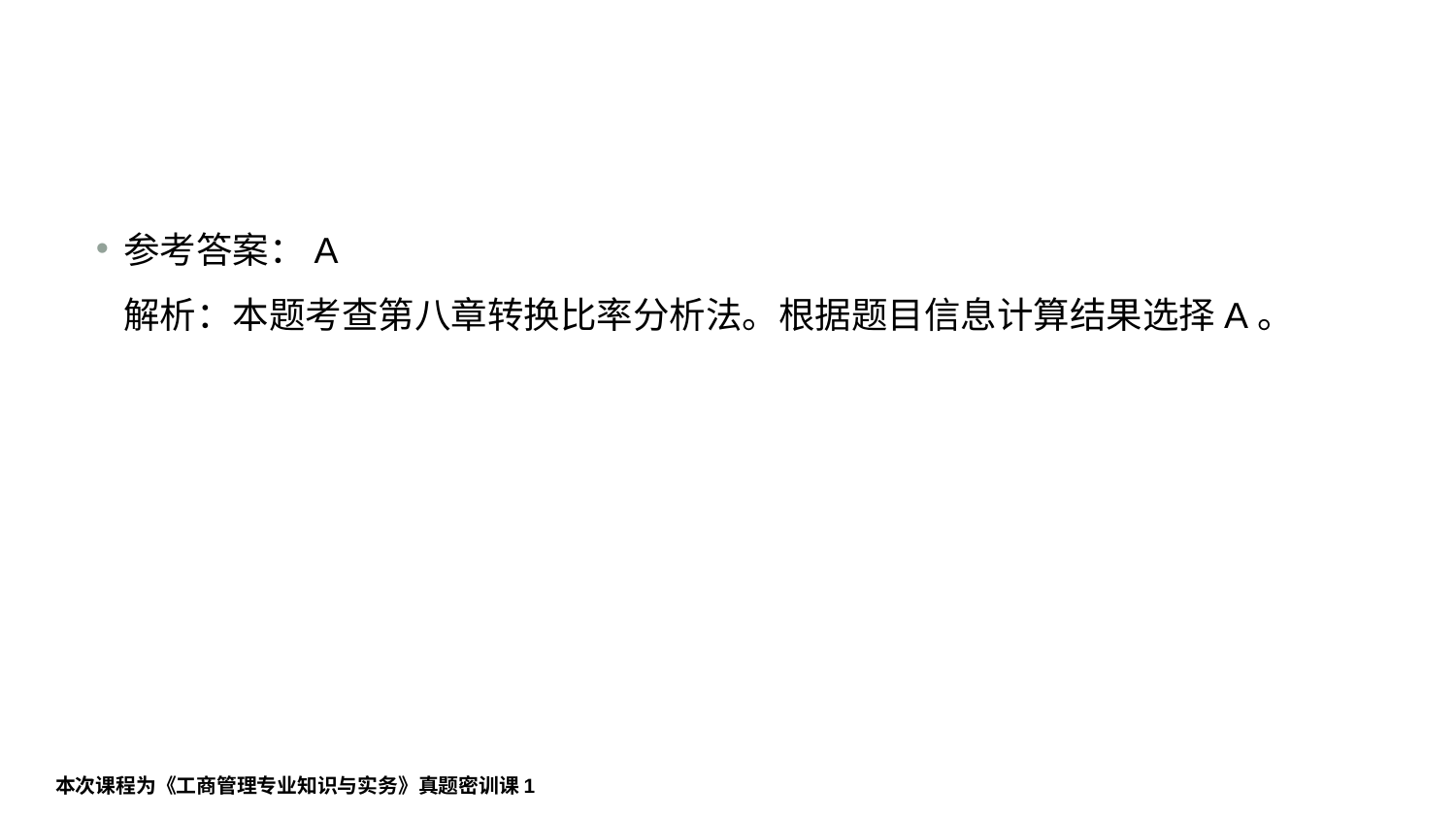

参考答案：A
解析：本题考查第八章转换比率分析法。根据题目信息计算结果选择A。